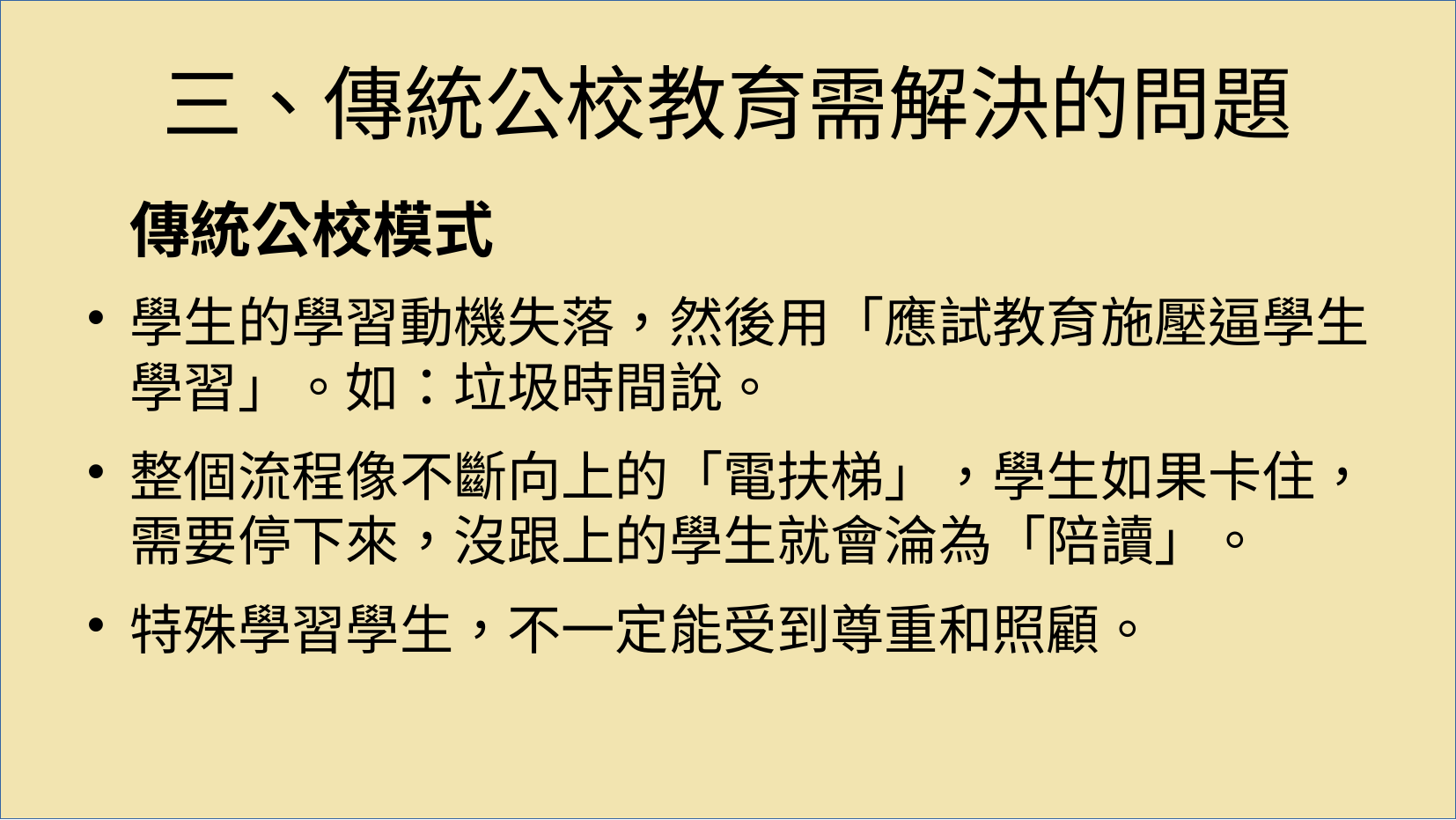

# 三、傳統公校教育需解決的問題
傳統公校模式
學生的學習動機失落，然後用「應試教育施壓逼學生學習」。如：垃圾時間說。
整個流程像不斷向上的「電扶梯」，學生如果卡住，需要停下來，沒跟上的學生就會淪為「陪讀」。
特殊學習學生，不一定能受到尊重和照顧。